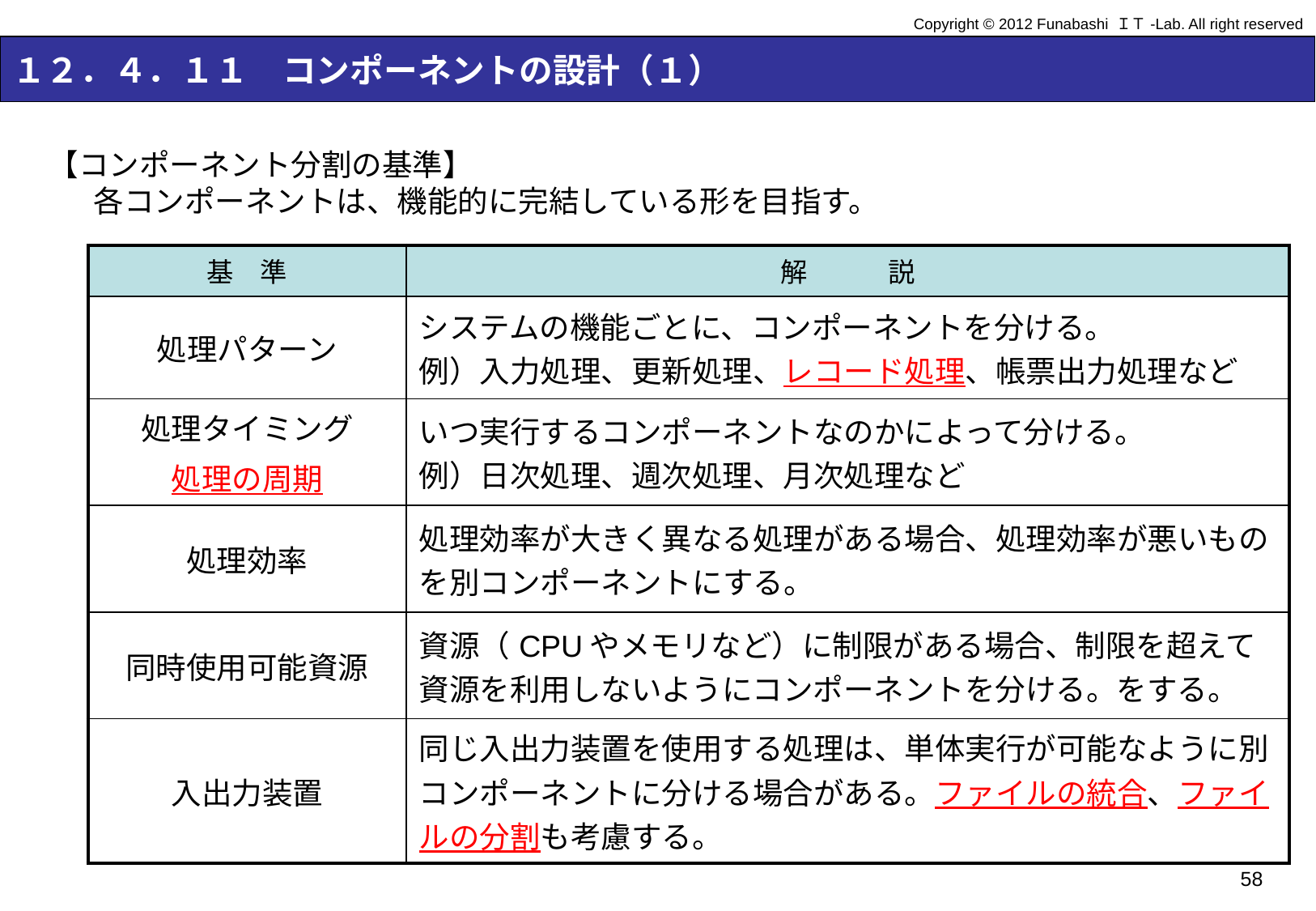

Copyright © 2012 Funabashi ＩＴ-Lab. All right reserved
# １２．４．１１　コンポーネントの設計（１）
【コンポーネント分割の基準】
各コンポーネントは、機能的に完結している形を目指す。
| 基　準 | 解　　　説 |
| --- | --- |
| 処理パターン | システムの機能ごとに、コンポーネントを分ける。 例）入力処理、更新処理、レコード処理、帳票出力処理など |
| 処理タイミング 処理の周期 | いつ実行するコンポーネントなのかによって分ける。 例）日次処理、週次処理、月次処理など |
| 処理効率 | 処理効率が大きく異なる処理がある場合、処理効率が悪いものを別コンポーネントにする。 |
| 同時使用可能資源 | 資源（CPUやメモリなど）に制限がある場合、制限を超えて資源を利用しないようにコンポーネントを分ける。をする。 |
| 入出力装置 | 同じ入出力装置を使用する処理は、単体実行が可能なように別コンポーネントに分ける場合がある。ファイルの統合、ファイルの分割も考慮する。 |
58